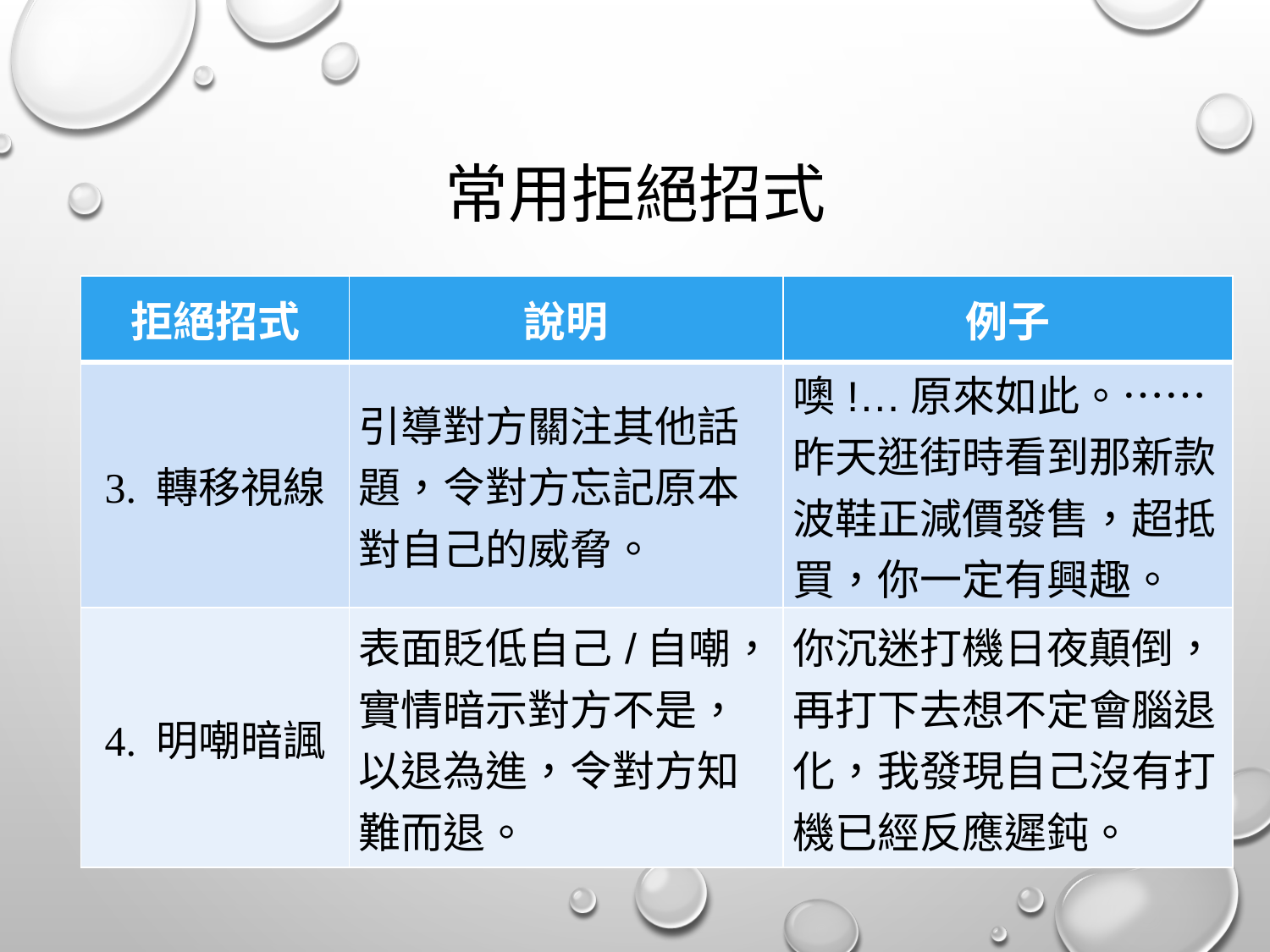

# 常用拒絕招式
| 拒絕招式 | 說明 | 例子 |
| --- | --- | --- |
| 3. 轉移視線 | 引導對方關注其他話題，令對方忘記原本對自己的威脅。 | 噢!…原來如此。……昨天逛街時看到那新款波鞋正減價發售，超抵買，你一定有興趣。 |
| 4. 明嘲暗諷 | 表面貶低自己/自嘲，實情暗示對方不是，以退為進，令對方知難而退。 | 你沉迷打機日夜顛倒，再打下去想不定會腦退化，我發現自己沒有打機已經反應遲鈍。 |